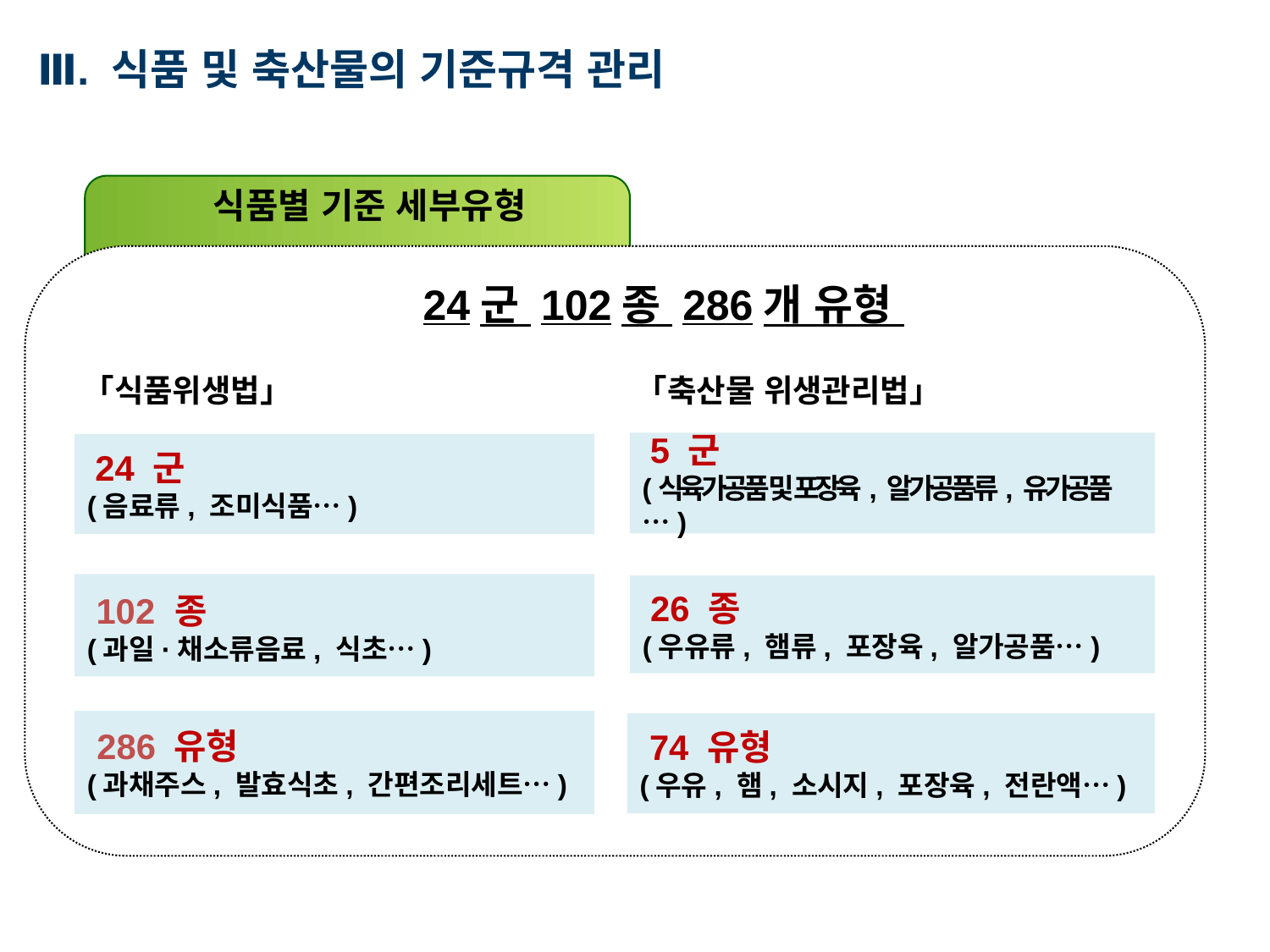

Ⅲ. 식품 및 축산물의 기준규격 관리

식품별 기준 세부유형

24군 102종 286개 유형
「식품위생법」
「축산물 위생관리법」
 5 군
(식육가공품 및 포장육, 알가공품류, 유가공품…)
 24 군
(음료류, 조미식품…)
 102 종
(과일·채소류음료, 식초…)
 26 종
(우유류, 햄류, 포장육, 알가공품…)
 286 유형
(과채주스, 발효식초, 간편조리세트…)
 74 유형
(우유, 햄, 소시지, 포장육, 전란액…)